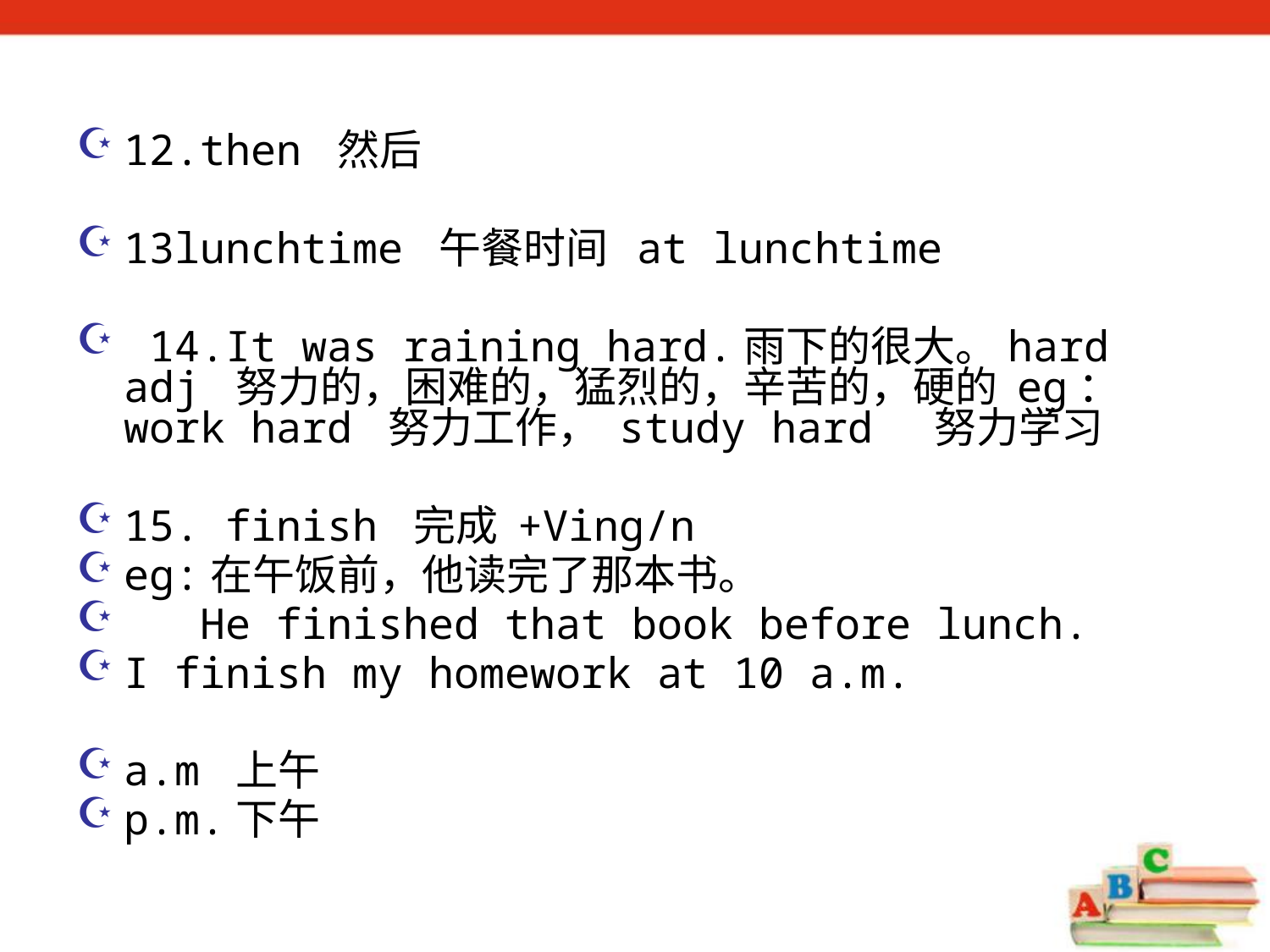

12.then 然后

13lunchtime 午餐时间  at lunchtime

 14.It was raining hard.雨下的很大。hard adj 努力的，困难的，猛烈的，辛苦的，硬的 eg：work hard 努力工作， study hard  努力学习

15. finish 完成 +Ving/n
eg:在午饭前，他读完了那本书。
   He finished that book before lunch.
I finish my homework at 10 a.m.

a.m 上午
p.m.下午